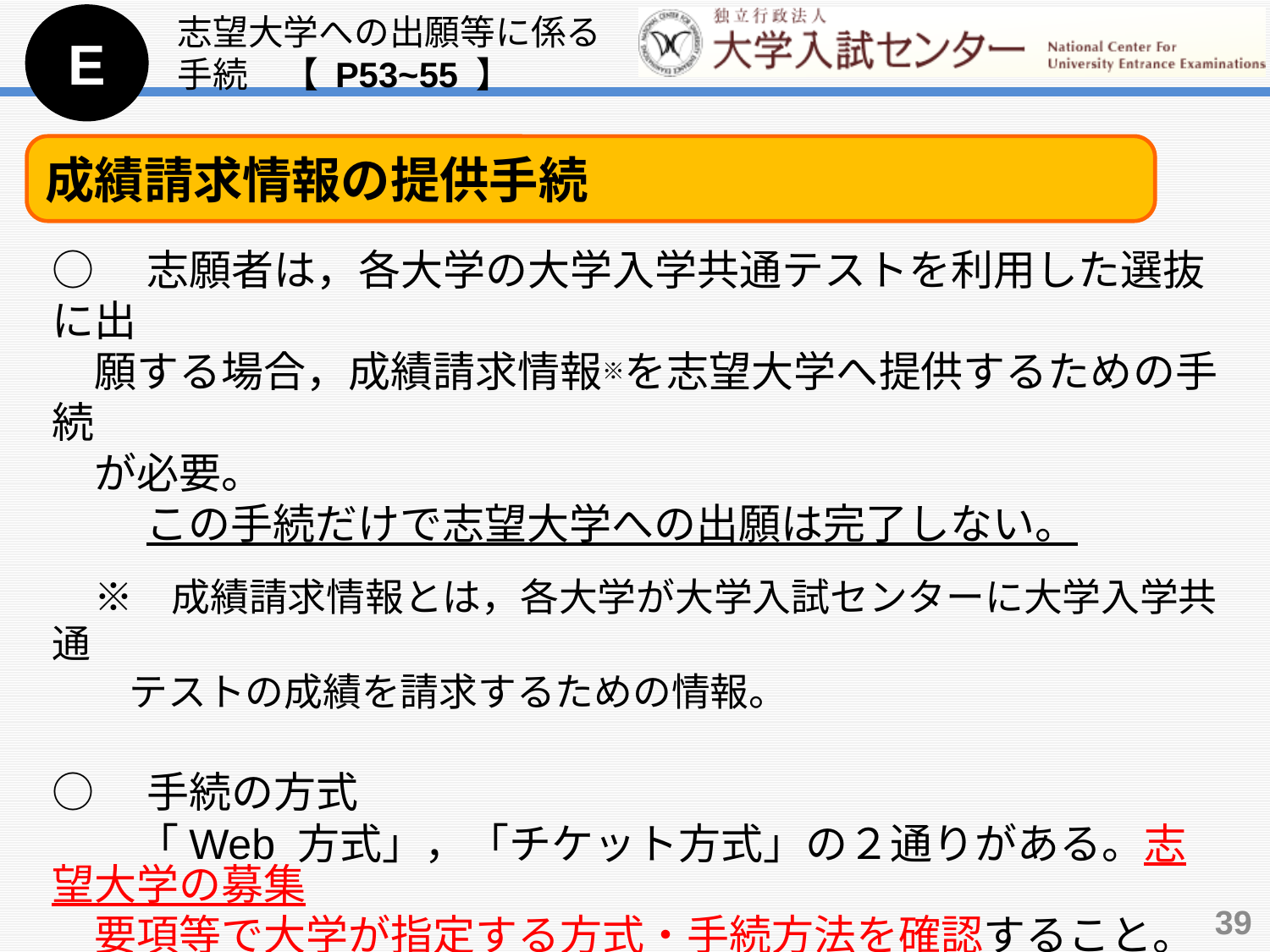

E
志望大学への出願等に係る
手続　【 P53~55 】
成績請求情報の提供手続
○　志願者は，各大学の大学入学共通テストを利用した選抜に出
　願する場合，成績請求情報※を志望大学へ提供するための手続
　が必要。
　　 この手続だけで志望大学への出願は完了しない。
　※　成績請求情報とは，各大学が大学入試センターに大学入学共通
　　テストの成績を請求するための情報。

○　手続の方式
　　「Web 方式」，「チケット方式」の２通りがある。志望大学の募集
　要項等で大学が指定する方式・手続方法を確認すること。

39